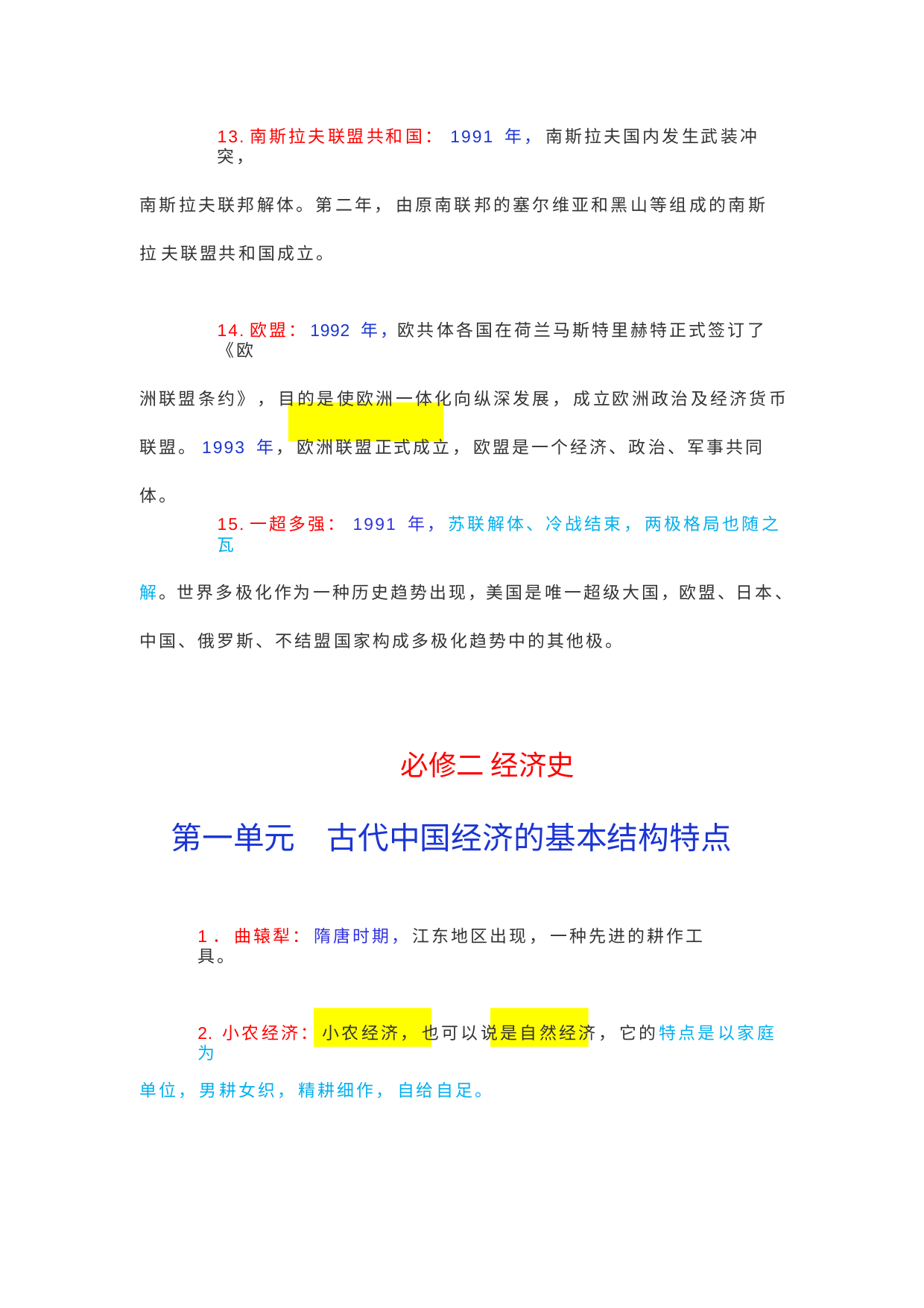

13.南斯拉夫联盟共和国： 1991 年， 南斯拉夫国内发生武装冲突，
南斯拉夫联邦解体。第二年， 由原南联邦的塞尔维亚和黑山等组成的南斯拉 夫联盟共和国成立。
14.欧盟：1992 年，欧共体各国在荷兰马斯特里赫特正式签订了《欧
洲联盟条约》， 目的是使欧洲一体化向纵深发展， 成立欧洲政治及经济货币 联盟。1993 年， 欧洲联盟正式成立， 欧盟是一个经济、政治、军事共同体。

15.一超多强： 1991 年， 苏联解体、冷战结束， 两极格局也随之瓦
解。世界多极化作为一种历史趋势出现，美国是唯一超级大国，欧盟、日本、 中国、俄罗斯、不结盟国家构成多极化趋势中的其他极。
必修二 经济史
第一单元
古代中国经济的基本结构特点
1． 曲辕犁： 隋唐时期， 江东地区出现， 一种先进的耕作工具。

2. 小农经济： 小农经济， 也可以说是自然经济， 它的特点是以家庭为

单位， 男耕女织， 精耕细作， 自给自足。